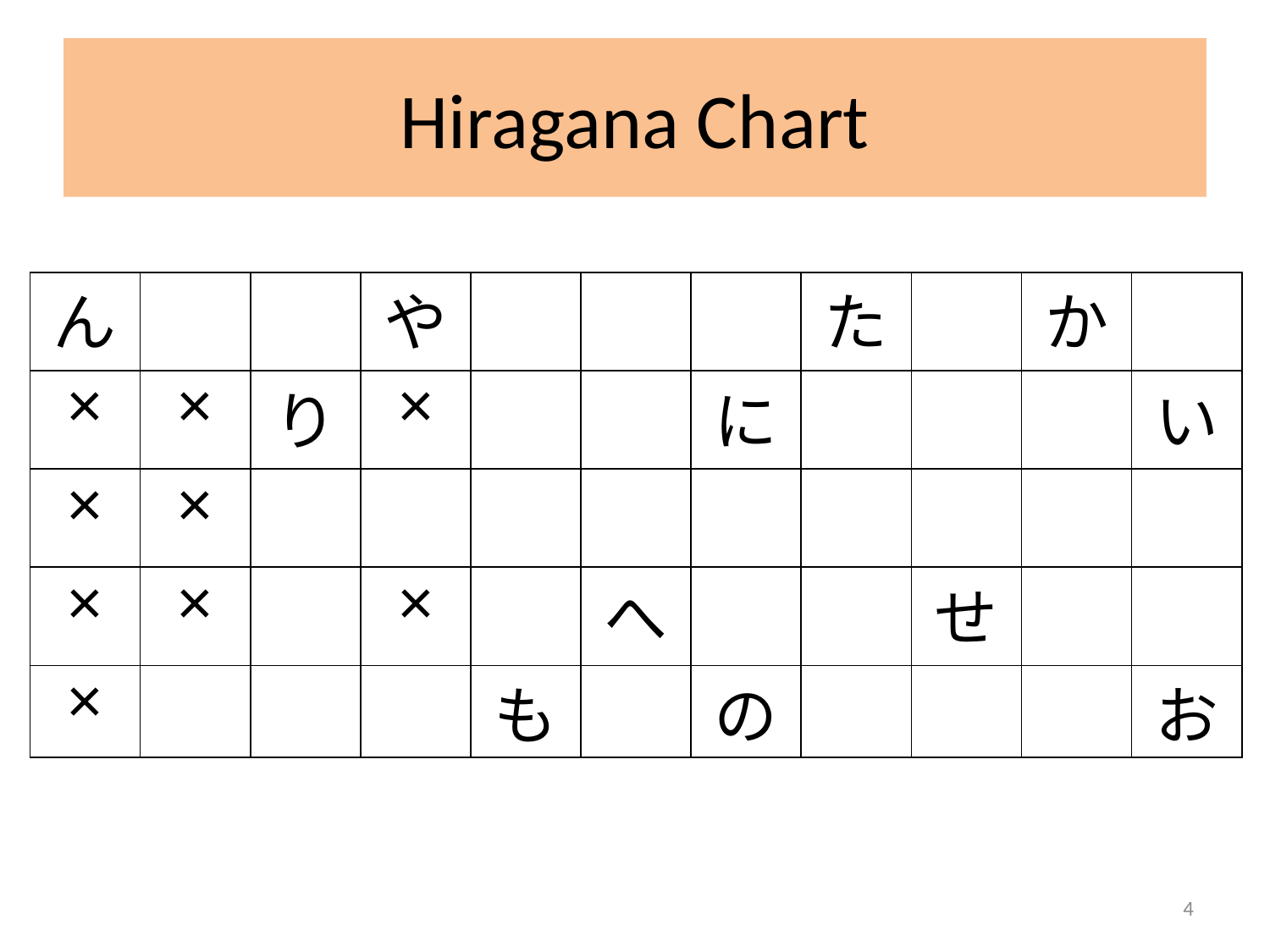

# Hiragana Chart
| ん |  |  | や |  |  |  | た |  | か |  |
| --- | --- | --- | --- | --- | --- | --- | --- | --- | --- | --- |
| × | × | り | × |  |  | に |  |  |  | い |
| × | × |  |  |  |  |  |  |  |  |  |
| × | × |  | × |  | へ |  |  | せ |  |  |
| × |  |  |  | も |  | の |  |  |  | お |
4